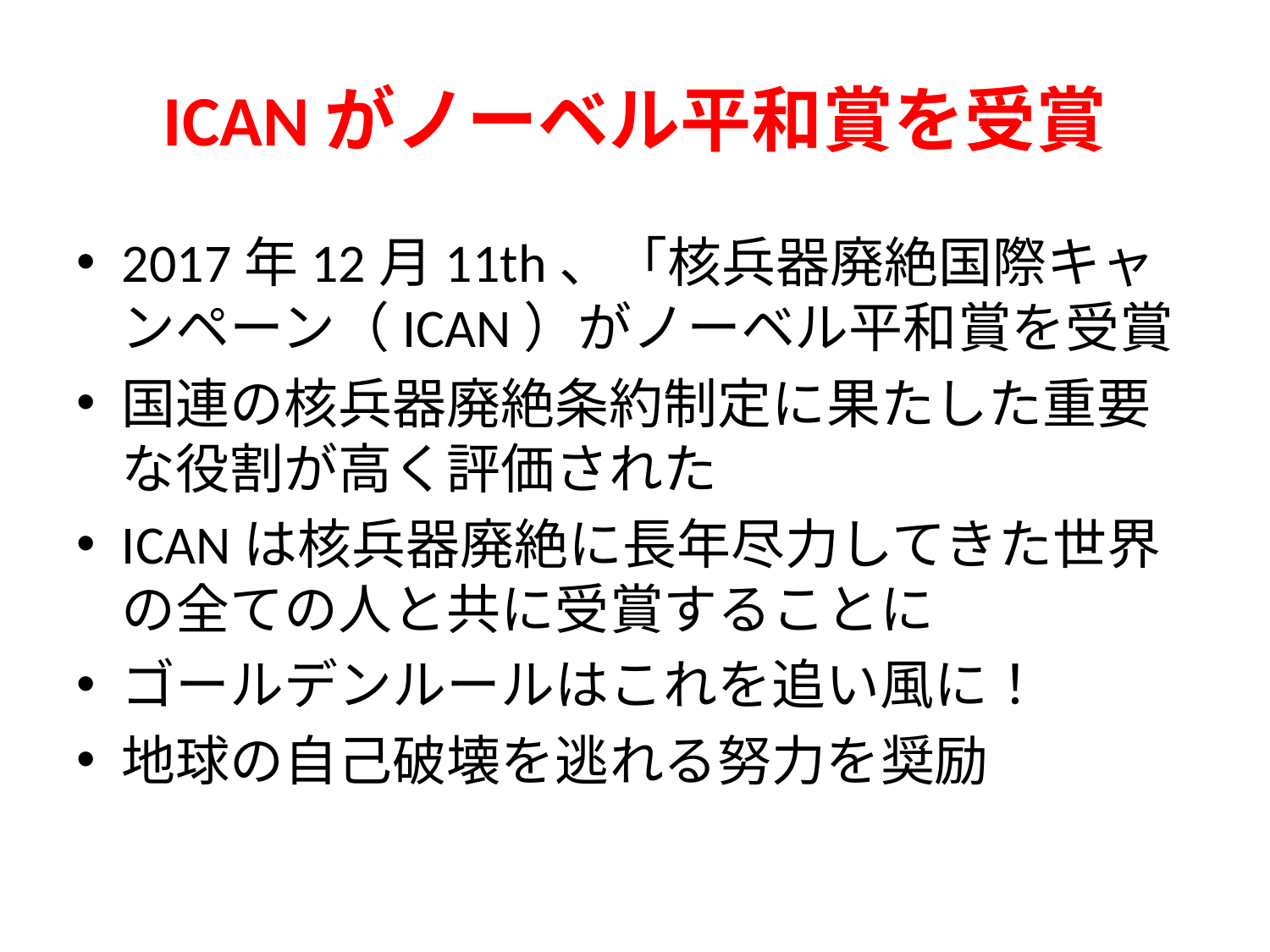

# ICANがノーベル平和賞を受賞
2017年12月11th、「核兵器廃絶国際キャンペーン（ICAN）がノーベル平和賞を受賞
国連の核兵器廃絶条約制定に果たした重要な役割が高く評価された
ICANは核兵器廃絶に長年尽力してきた世界の全ての人と共に受賞することに
ゴールデンルールはこれを追い風に！
地球の自己破壊を逃れる努力を奨励